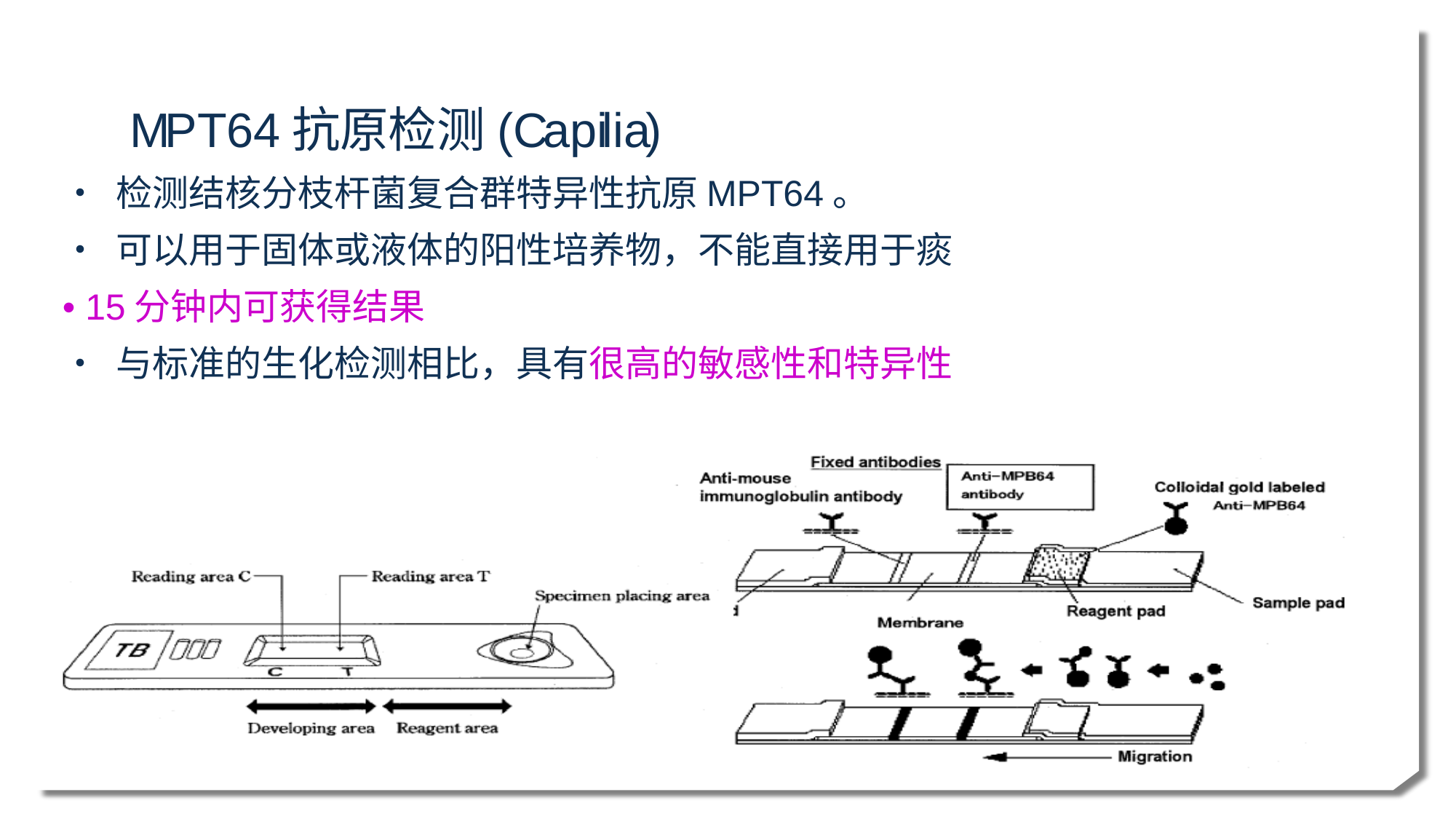

# MPT64抗原检测(Capilia)
• 检测结核分枝杆菌复合群特异性抗原MPT64。

• 可以用于固体或液体的阳性培养物，不能直接用于痰

• 15分钟内可获得结果

• 与标准的生化检测相比，具有很高的敏感性和特异性